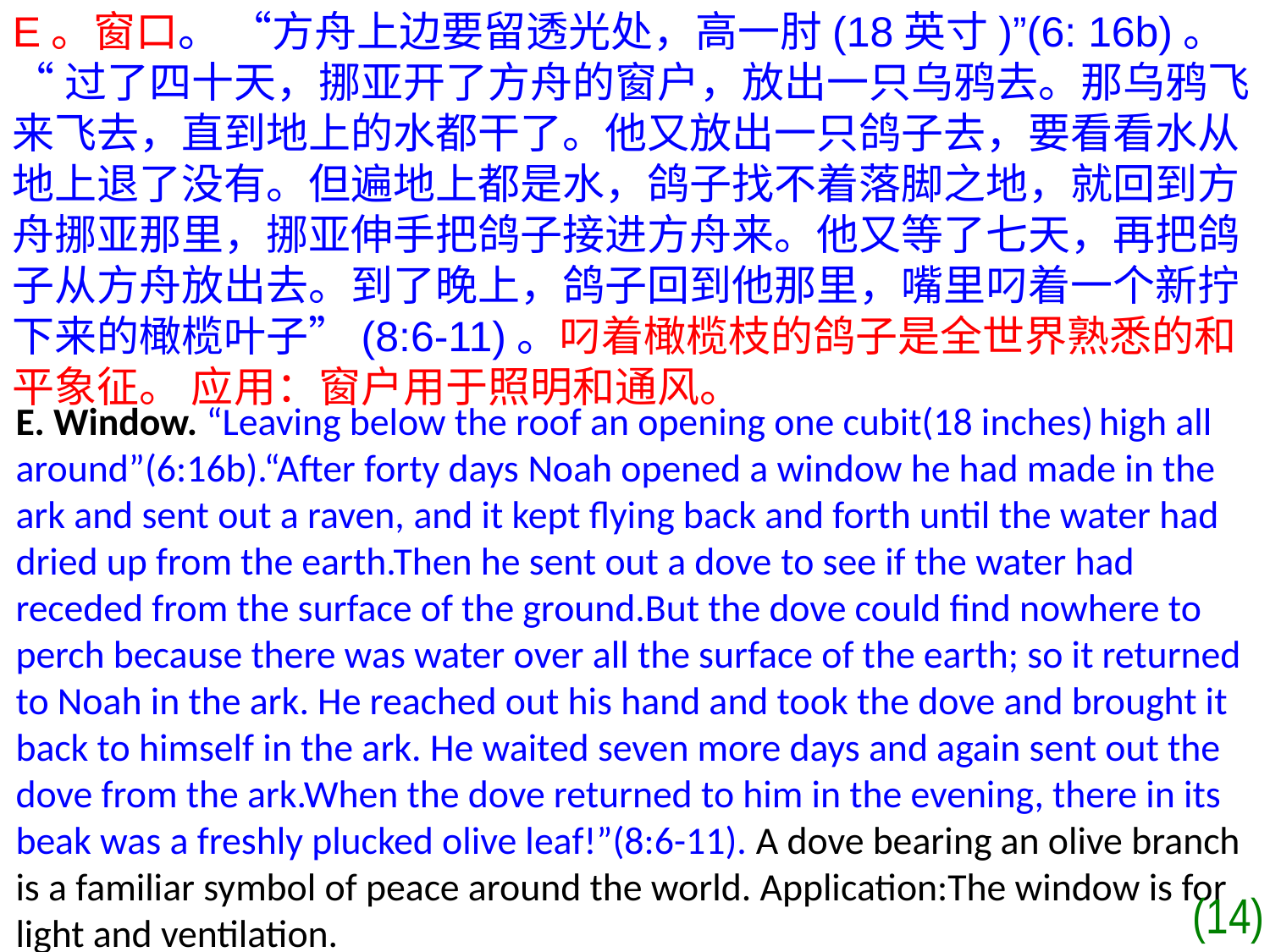

E。窗口。 “方舟上边要留透光处，高一肘(18英寸)”(6: 16b)。
“过了四十天，挪亚开了方舟的窗户，放出一只乌鸦去。那乌鸦飞来飞去，直到地上的水都干了。他又放出一只鸽子去，要看看水从地上退了没有。但遍地上都是水，鸽子找不着落脚之地，就回到方舟挪亚那里，挪亚伸手把鸽子接进方舟来。他又等了七天，再把鸽子从方舟放出去。到了晚上，鸽子回到他那里，嘴里叼着一个新拧下来的橄榄叶子”(8:6-11)。叼着橄榄枝的鸽子是全世界熟悉的和平象征。 应用：窗户用于照明和通风。

E. Window. “Leaving below the roof an opening one cubit(18 inches) high all around”(6:16b).“After forty days Noah opened a window he had made in the ark and sent out a raven, and it kept flying back and forth until the water had dried up from the earth.Then he sent out a dove to see if the water had receded from the surface of the ground.But the dove could find nowhere to perch because there was water over all the surface of the earth; so it returned to Noah in the ark. He reached out his hand and took the dove and brought it back to himself in the ark. He waited seven more days and again sent out the dove from the ark.When the dove returned to him in the evening, there in its beak was a freshly plucked olive leaf!”(8:6-11). A dove bearing an olive branch is a familiar symbol of peace around the world. Application:The window is for light and ventilation.
(14)